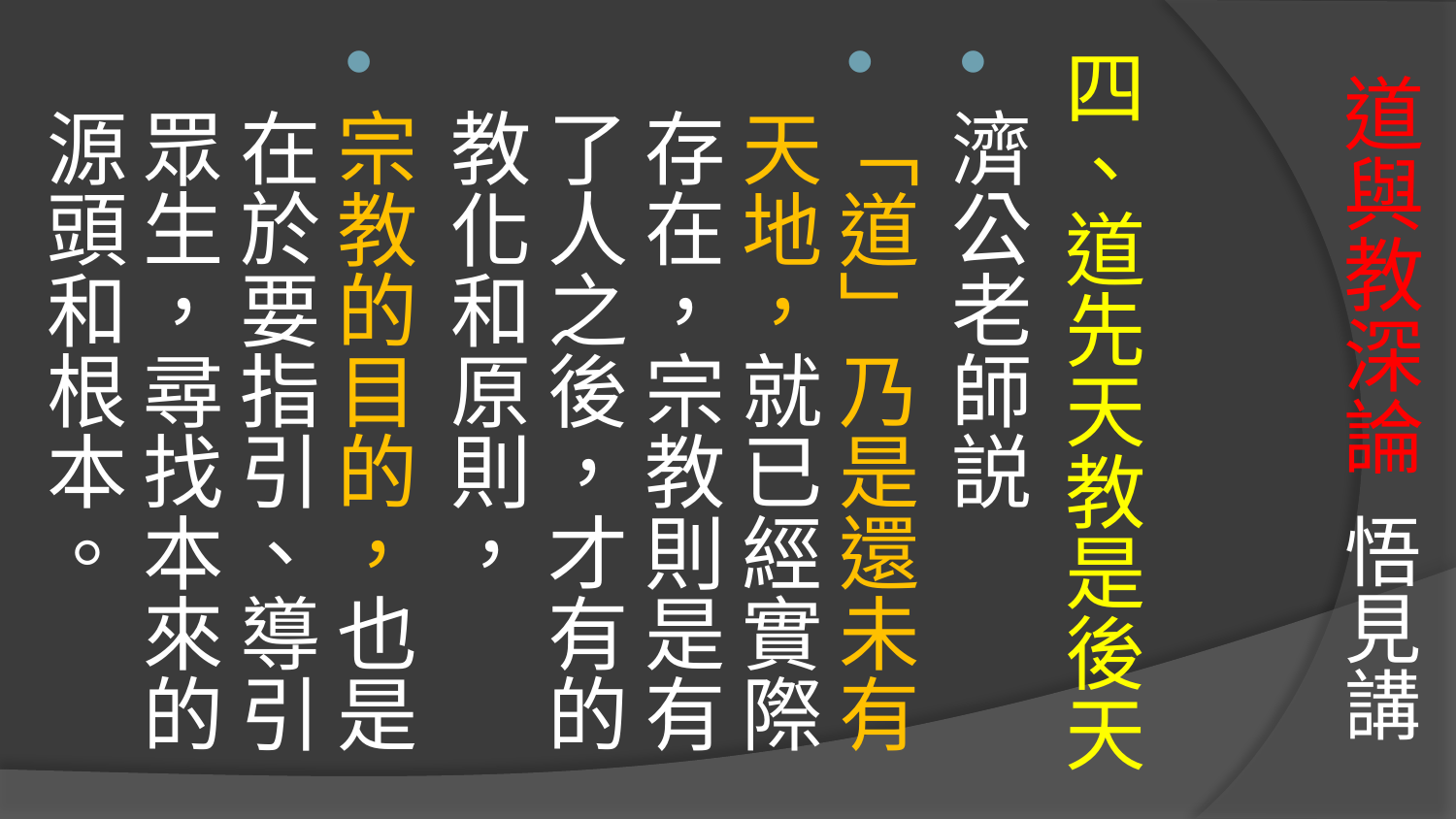

# 道與教深論  悟見講
四、道先天教是後天
濟公老師説
「道」乃是還未有天地，就已經實際存在，宗教則是有了人之後，才有的教化和原則，
宗教的目的，也是在於要指引、導引眾生，尋找本來的源頭和根本。